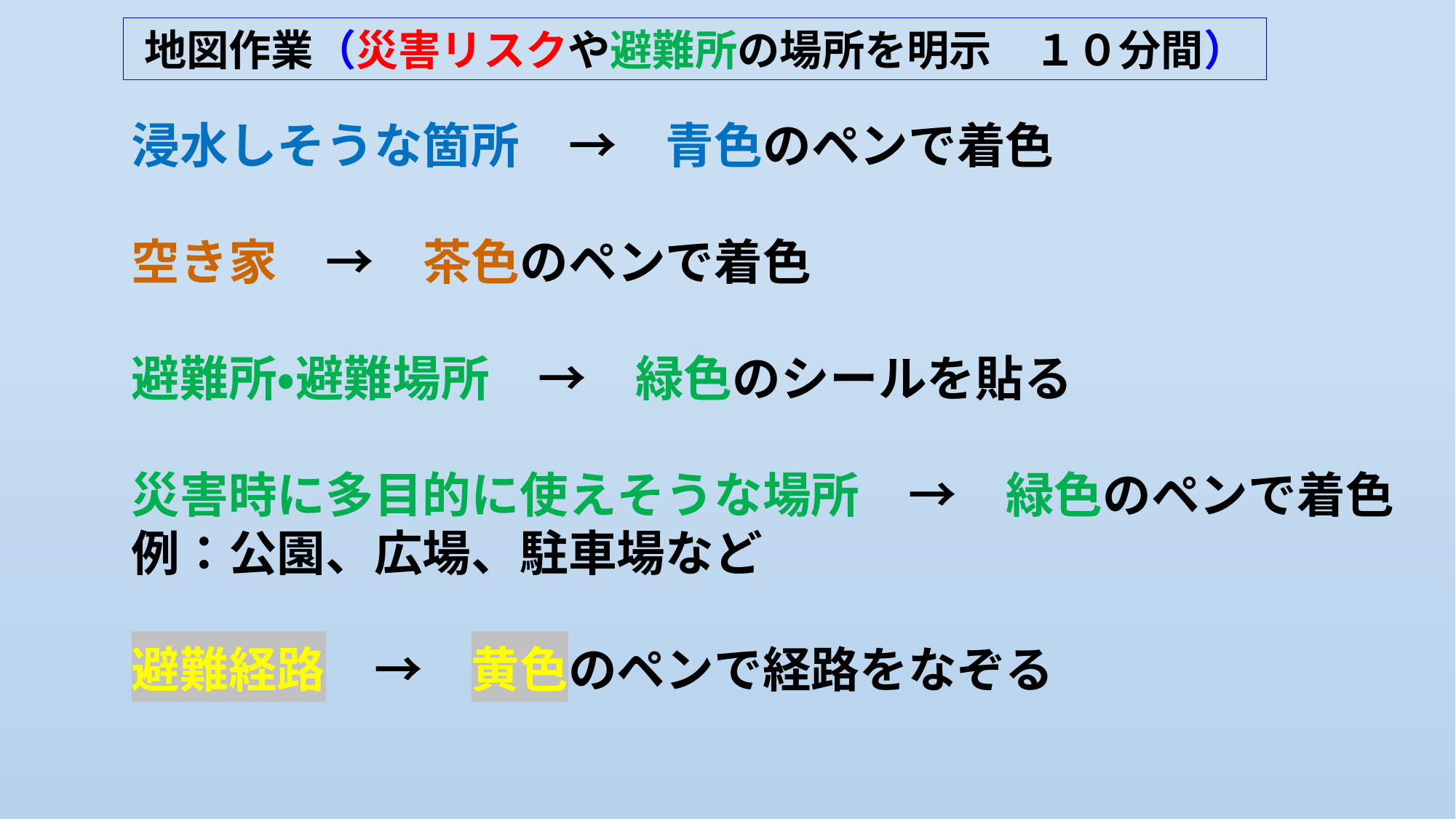

地図作業（災害リスクや避難所の場所を明示　１０分間）
浸水しそうな箇所　→　青色のペンで着色

空き家　→　茶色のペンで着色

避難所・避難場所　→　緑色のシールを貼る

災害時に多目的に使えそうな場所　→　緑色のペンで着色
例：公園、広場、駐車場など

避難経路　→　黄色のペンで経路をなぞる